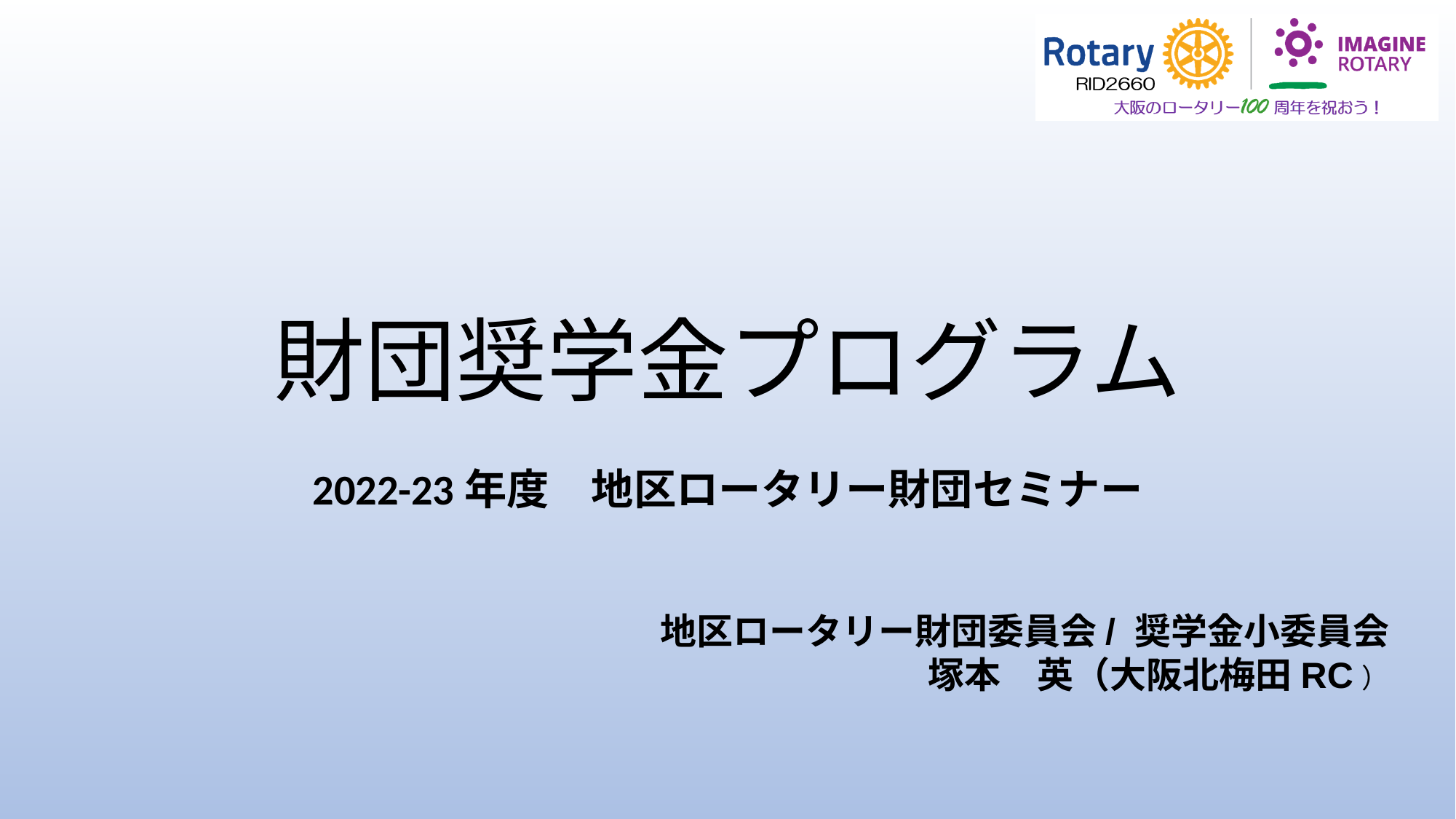

# 財団奨学金プログラム
2022-23年度　地区ロータリー財団セミナー
地区ロータリー財団委員会/ 奨学金小委員会
塚本　英（大阪北梅田RC）